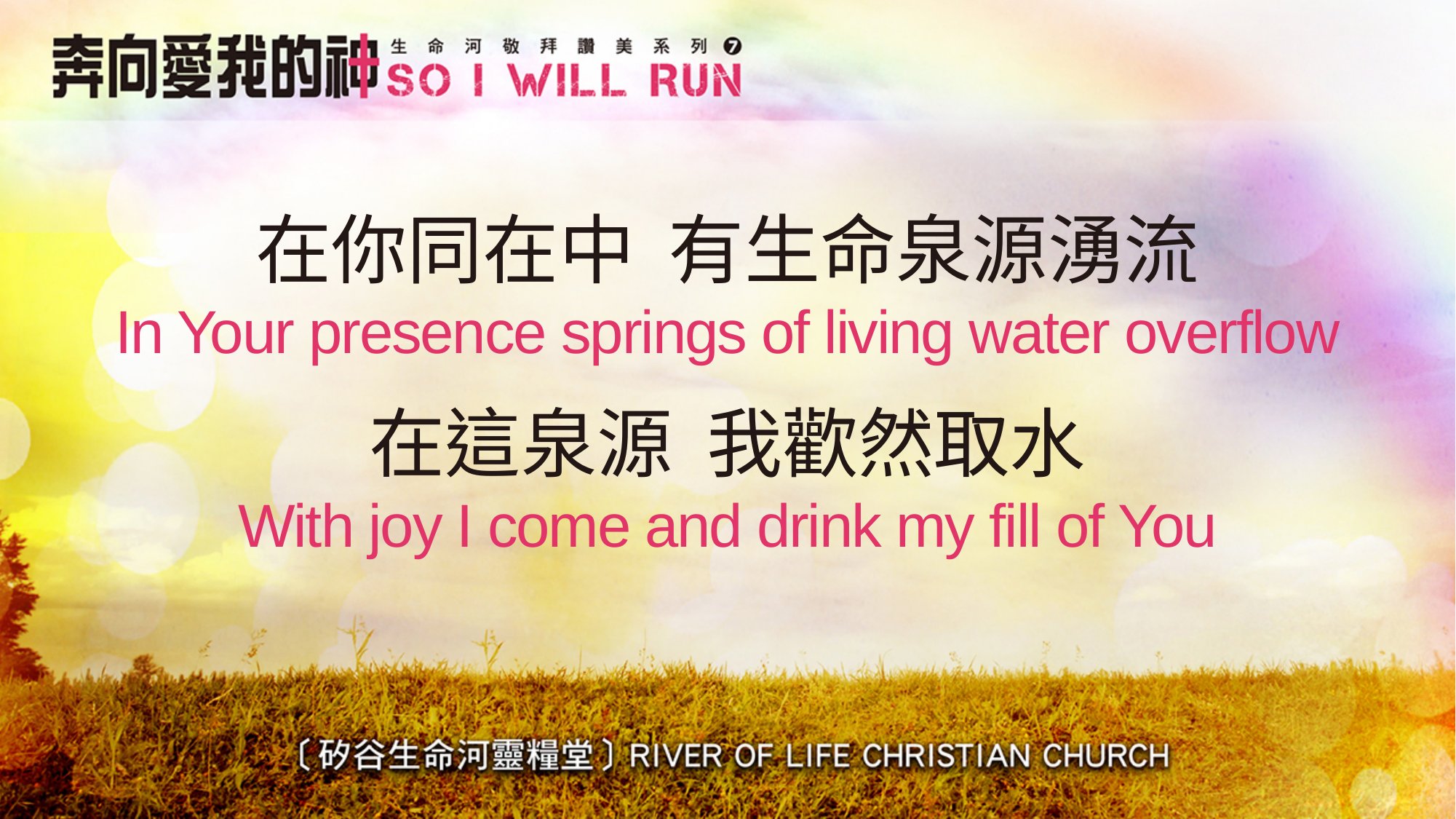

# 在你同在中  有生命泉源湧流 In Your presence springs of living water overflow
在這泉源  我歡然取水
With joy I come and drink my fill of You